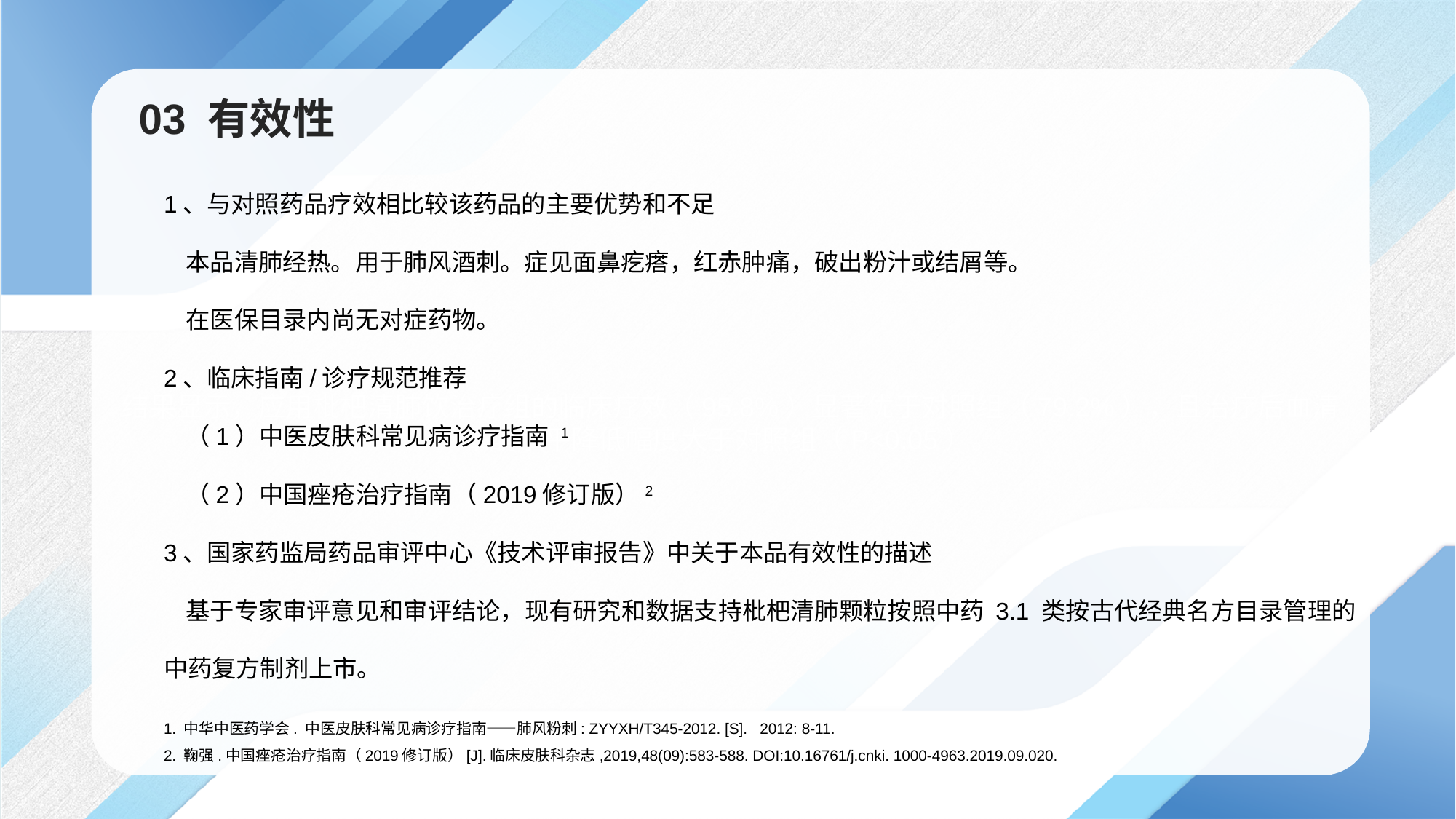

结果显示，应用枇杷清肺饮治疗组的临床疗效（95.8%）显著优于对照组（79.2%），且治疗后血清睾酮水平降低幅度大于对照组（P<0.05）。
03 有效性
1、与对照药品疗效相比较该药品的主要优势和不足
   本品清肺经热。用于肺风酒刺。症见面鼻疙瘩，红赤肿痛，破出粉汁或结屑等。
   在医保目录内尚无对症药物。
2、临床指南/诊疗规范推荐
   （1）中医皮肤科常见病诊疗指南 1
   （2）中国痤疮治疗指南（2019修订版）2
3、国家药监局药品审评中心《技术评审报告》中关于本品有效性的描述
   基于专家审评意见和审评结论，现有研究和数据支持枇杷清肺颗粒按照中药 3.1 类按古代经典名方目录管理的中药复方制剂上市。

1. 中华中医药学会. 中医皮肤科常见病诊疗指南——肺风粉刺: ZYYXH/T345-2012. [S].   2012: 8-11.
2. 鞠强.中国痤疮治疗指南（2019修订版）[J].临床皮肤科杂志,2019,48(09):583-588. DOI:10.16761/j.cnki. 1000-4963.2019.09.020.

6